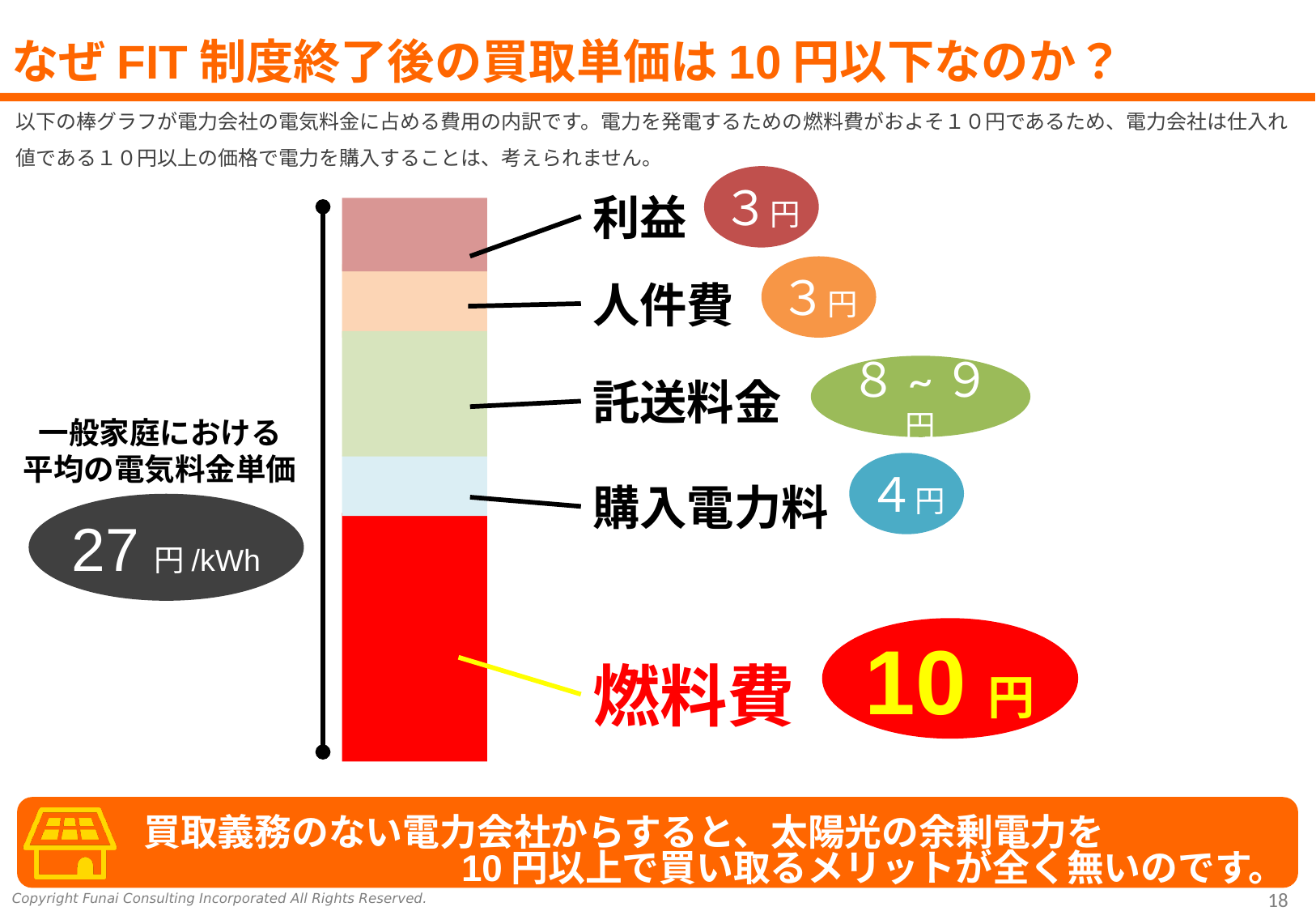

# なぜFIT制度終了後の買取単価は10円以下なのか？
以下の棒グラフが電力会社の電気料金に占める費用の内訳です。電力を発電するための燃料費がおよそ１０円であるため、電力会社は仕入れ値である１０円以上の価格で電力を購入することは、考えられません。

３円
利益

３円

人件費

８~９円
託送料金
一般家庭における
平均の電気料金単価
４円

購入電力料
27円/kWh

10円
燃料費
買取義務のない電力会社からすると、太陽光の余剰電力を
10円以上で買い取るメリットが全く無いのです。